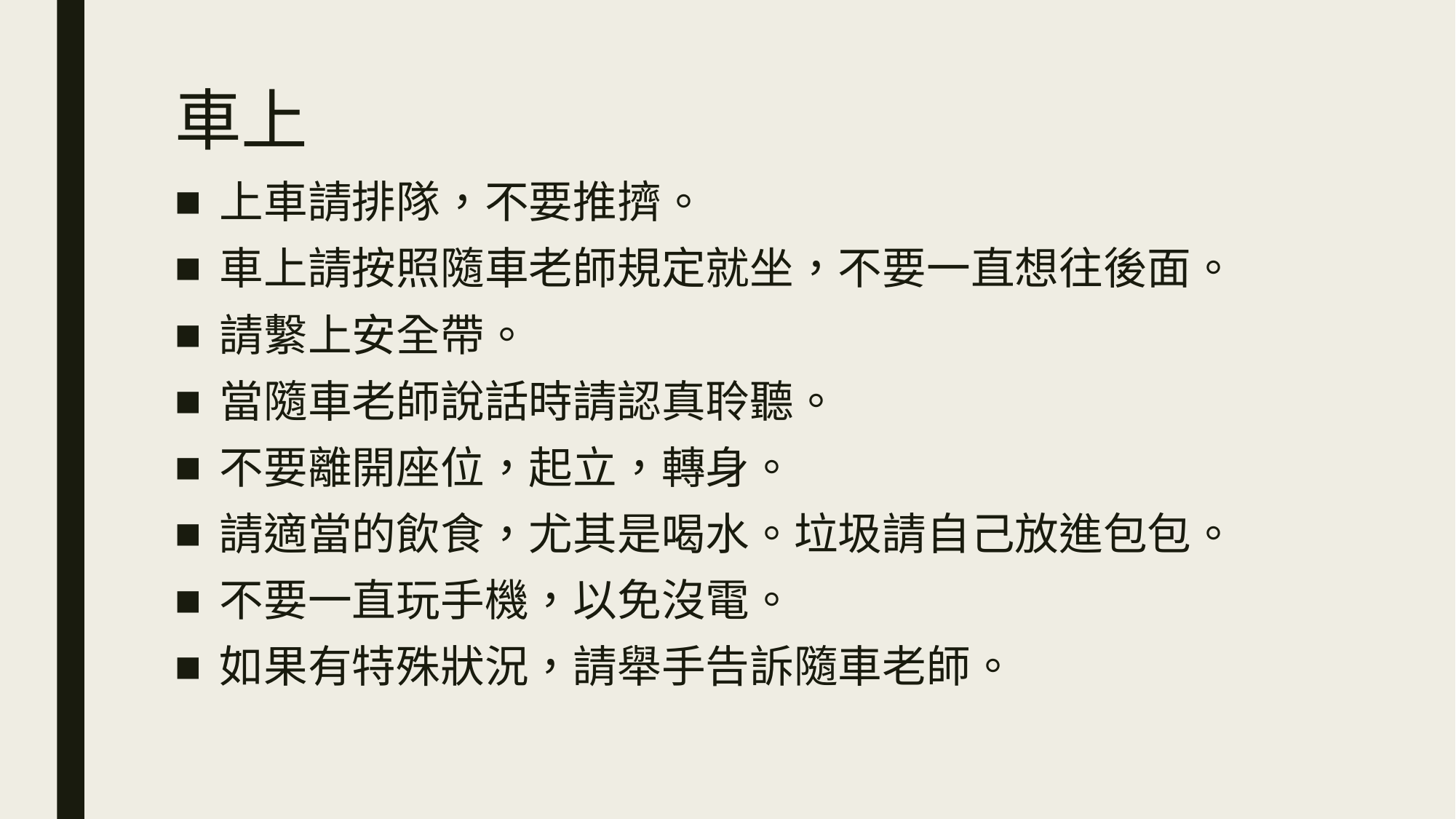

# 車上
上車請排隊，不要推擠。
車上請按照隨車老師規定就坐，不要一直想往後面。
請繫上安全帶。
當隨車老師說話時請認真聆聽。
不要離開座位，起立，轉身。
請適當的飲食，尤其是喝水。垃圾請自己放進包包。
不要一直玩手機，以免沒電。
如果有特殊狀況，請舉手告訴隨車老師。